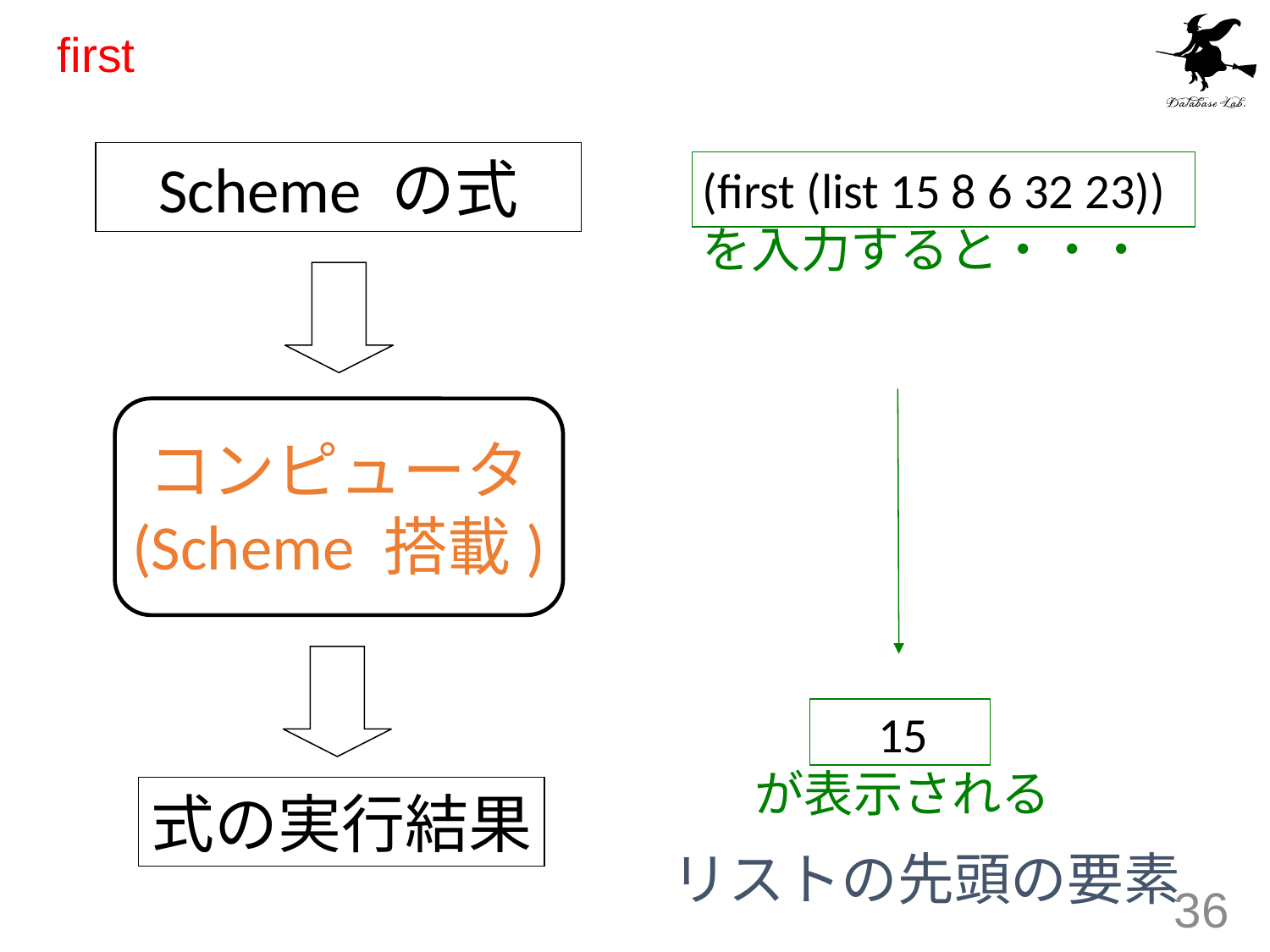

# first

(first (list 15 8 6 32 23))
を入力すると・・・
Scheme の式

コンピュータ
(Scheme 搭載)

15
が表示される

式の実行結果
リストの先頭の要素
36